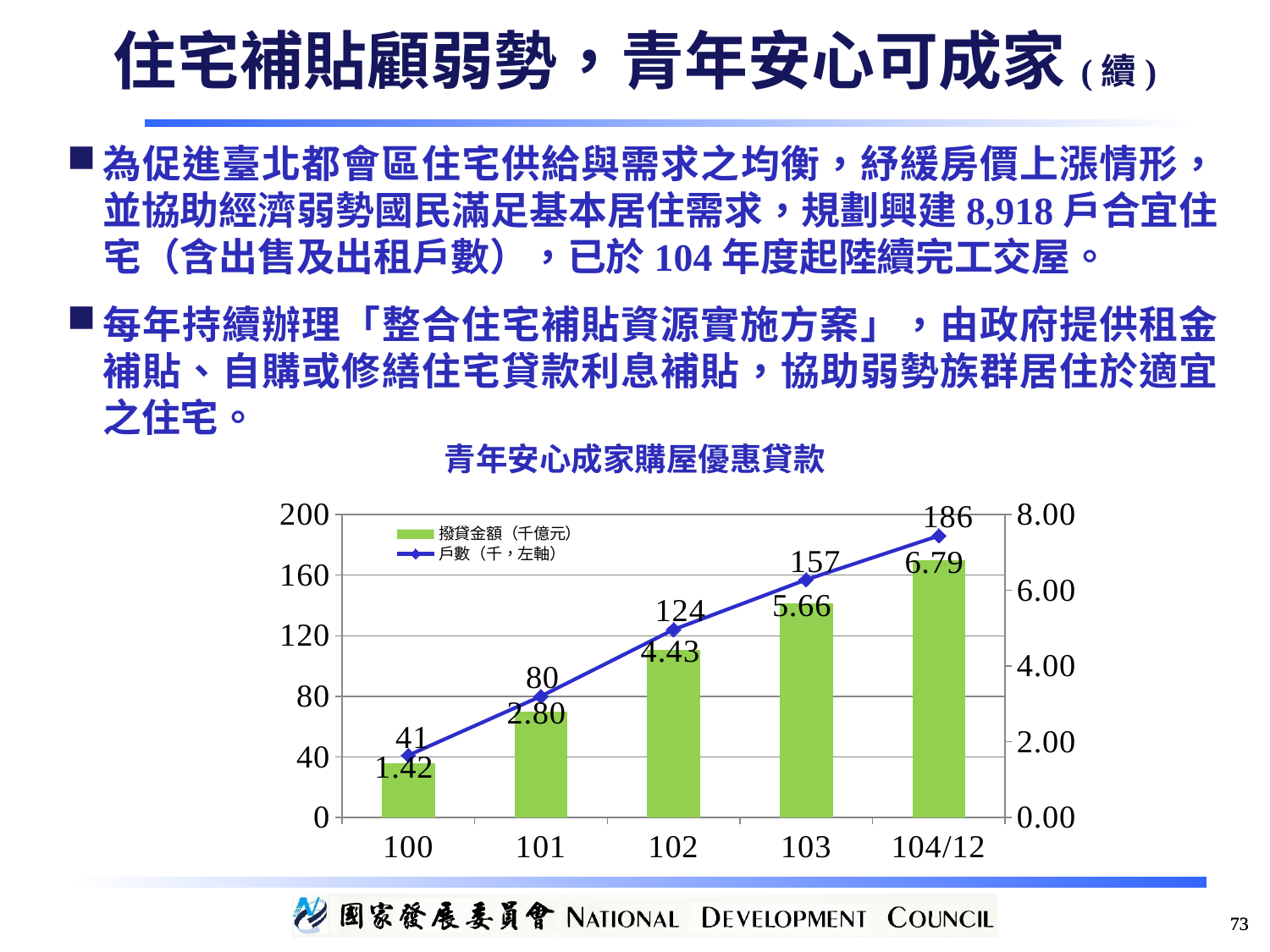

住宅補貼顧弱勢，青年安心可成家(續)
為促進臺北都會區住宅供給與需求之均衡，紓緩房價上漲情形，並協助經濟弱勢國民滿足基本居住需求，規劃興建8,918戶合宜住宅（含出售及出租戶數），已於104年度起陸續完工交屋。
每年持續辦理「整合住宅補貼資源實施方案」，由政府提供租金補貼、自購或修繕住宅貸款利息補貼，協助弱勢族群居住於適宜之住宅。
青年安心成家購屋優惠貸款

### Chart

| Category | 撥貸金額（千億元） | 戶數（千，左軸） |
|---|---|---|
| 100 | 1.42 | 41.0 |
| 101 | 2.8 | 80.0 |
| 102 | 4.43 | 124.0 |
| 103 | 5.66 | 157.0 |
| 104/12 | 6.79 | 186.0 |
73
73